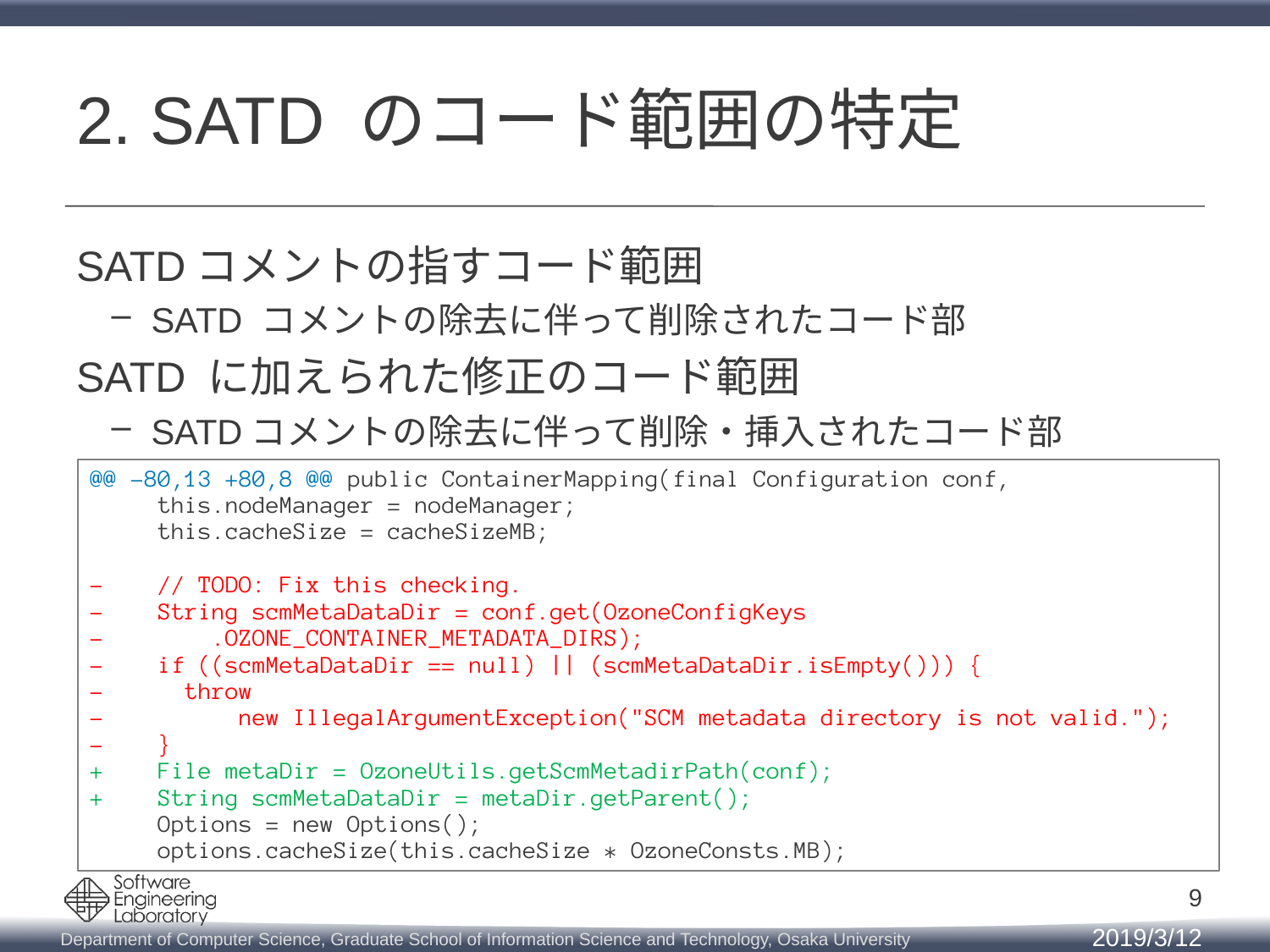

# 2. SATD のコード範囲の特定
SATDコメントの指すコード範囲
SATD コメントの除去に伴って削除されたコード部
SATD に加えられた修正のコード範囲
SATDコメントの除去に伴って削除・挿入されたコード部
@@ -80,13 +80,8 @@ public ContainerMapping(final Configuration conf,
     this.nodeManager = nodeManager;
     this.cacheSize = cacheSizeMB;

-    // TODO: Fix this checking.
-    String scmMetaDataDir = conf.get(OzoneConfigKeys
-        .OZONE_CONTAINER_METADATA_DIRS);
-    if ((scmMetaDataDir == null) || (scmMetaDataDir.isEmpty())) {
-      throw
-          new IllegalArgumentException("SCM metadata directory is not valid.");
-    }
+    File metaDir = OzoneUtils.getScmMetadirPath(conf);
+    String scmMetaDataDir = metaDir.getParent();
     Options = new Options();
     options.cacheSize(this.cacheSize * OzoneConsts.MB);
9
2019/3/12